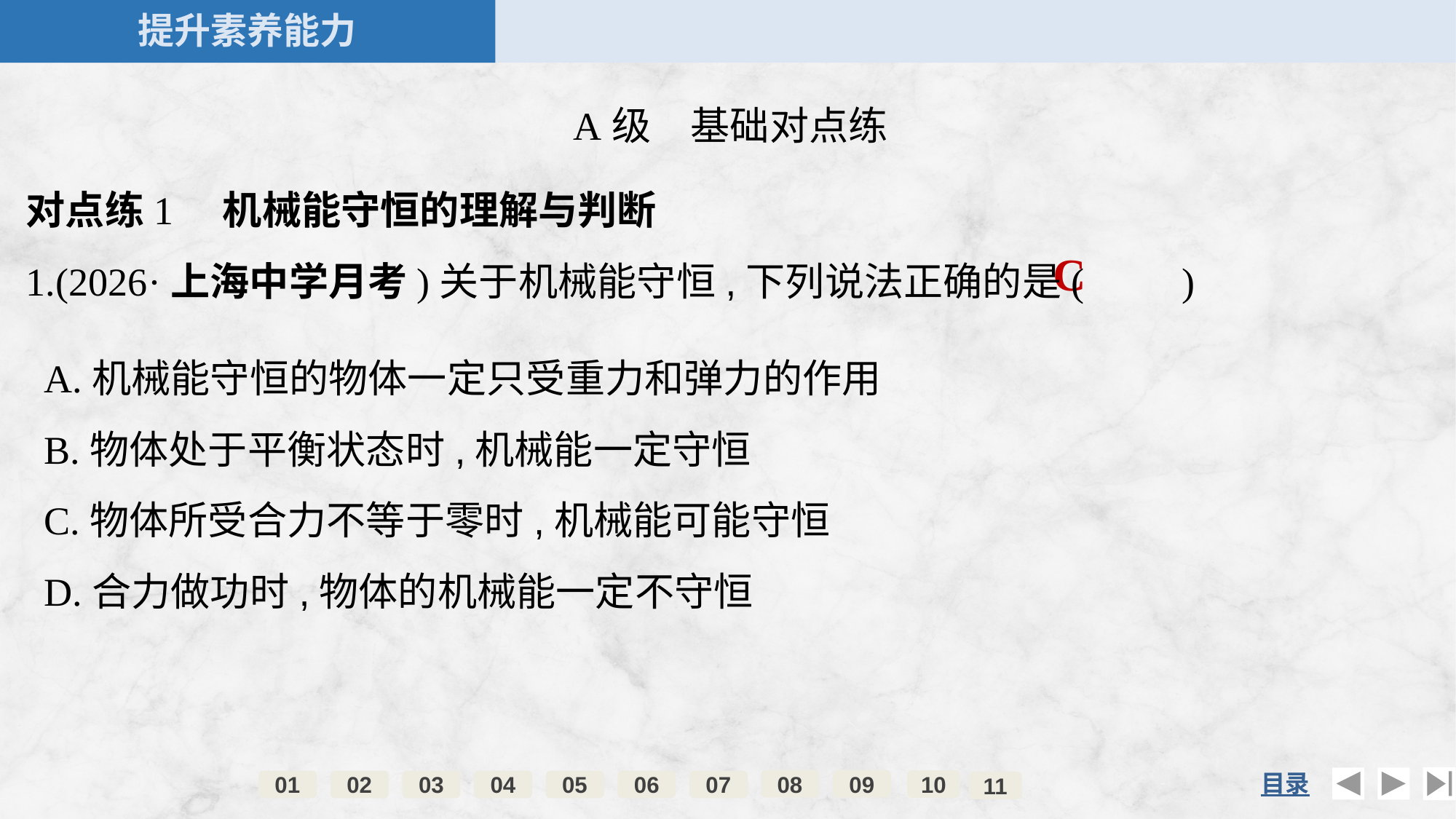

A级　基础对点练
对点练1　机械能守恒的理解与判断
1.(2026·上海中学月考)关于机械能守恒,下列说法正确的是(　　)
C
A.机械能守恒的物体一定只受重力和弹力的作用
B.物体处于平衡状态时,机械能一定守恒
C.物体所受合力不等于零时,机械能可能守恒
D.合力做功时,物体的机械能一定不守恒